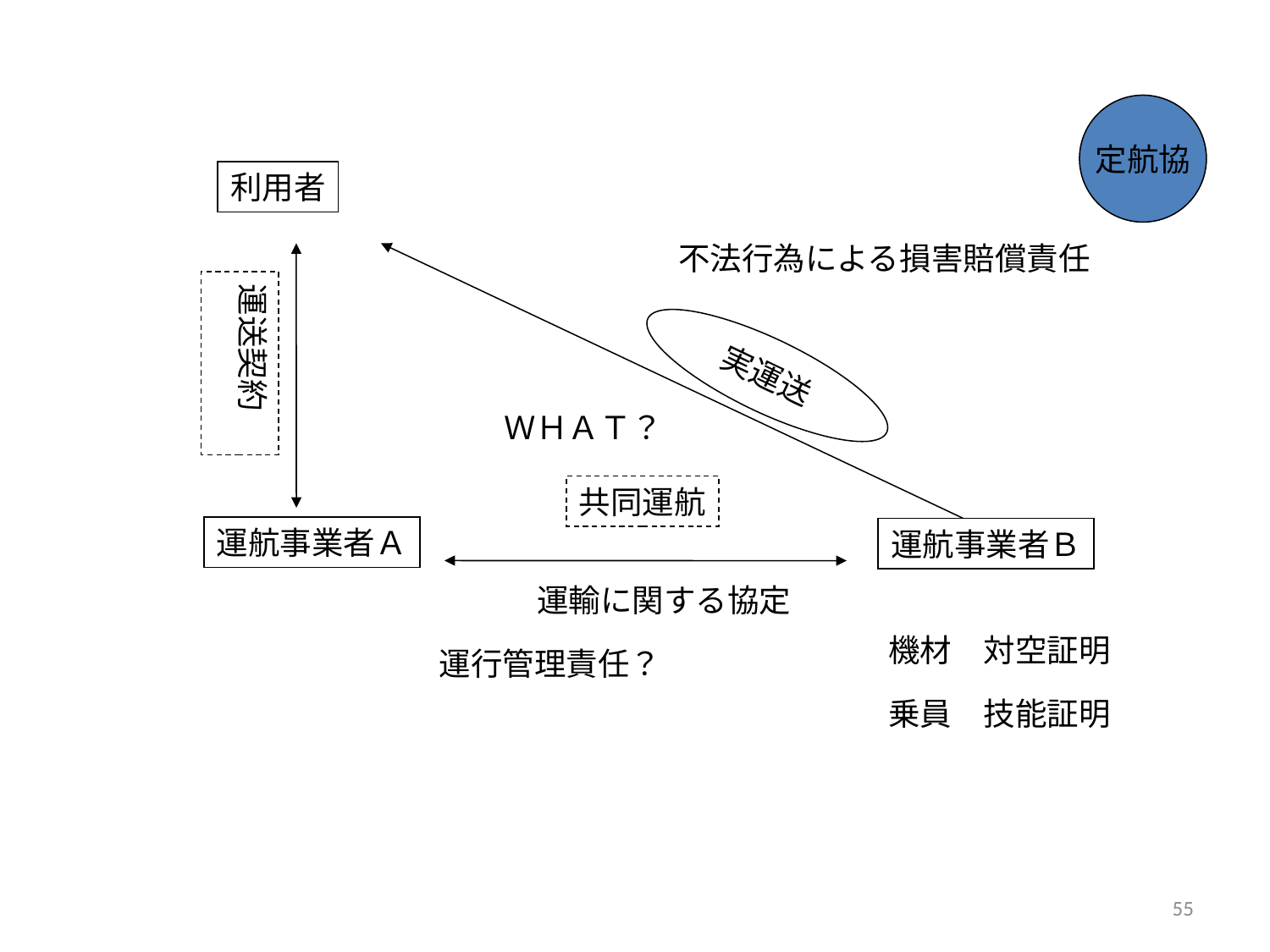

定航協
利用者
不法行為による損害賠償責任

運送契約
実運送
ＷＨＡＴ？
共同運航
運航事業者Ａ
運航事業者Ｂ

運輸に関する協定
機材　対空証明
運行管理責任？
乗員　技能証明
55